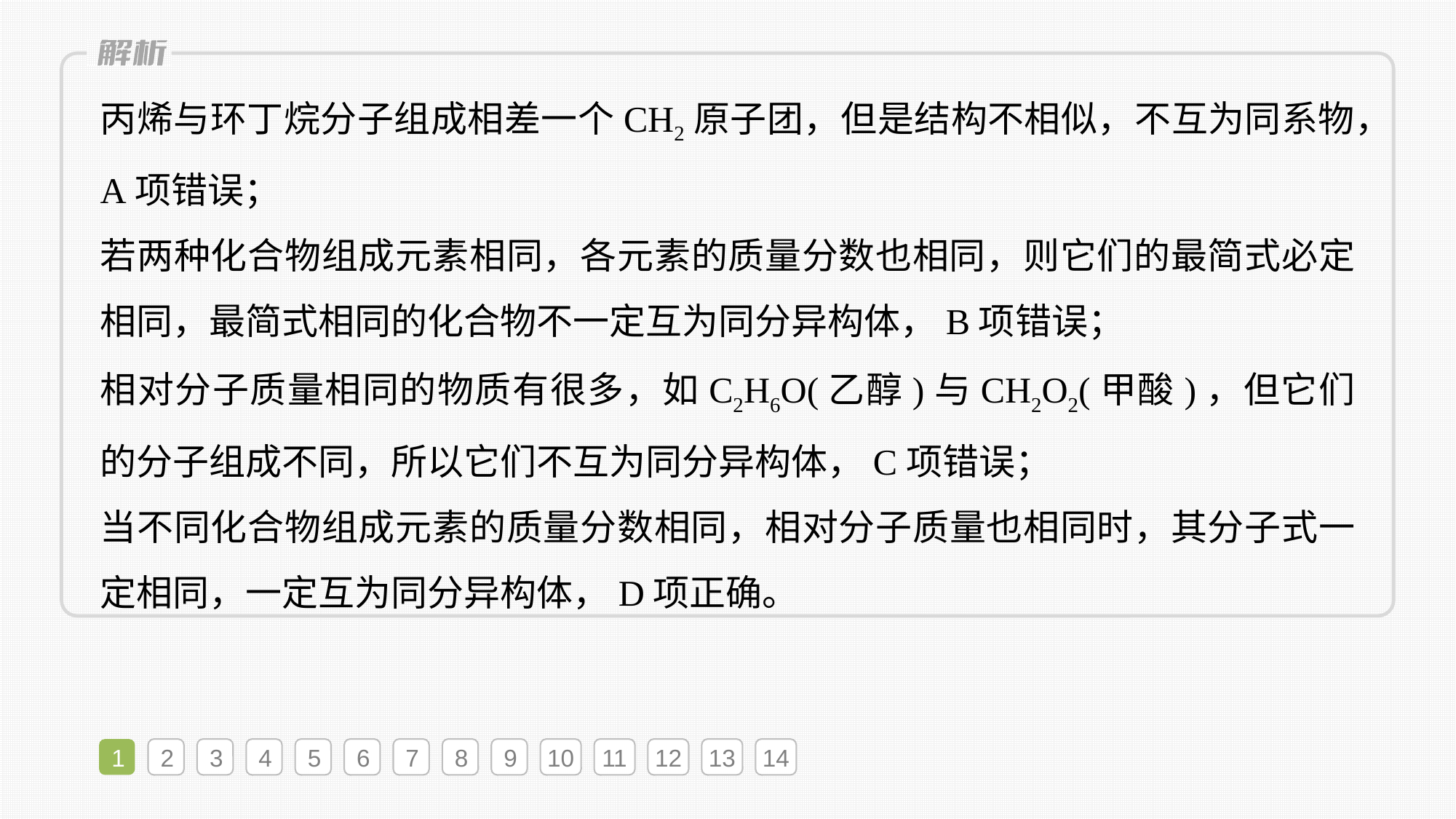

丙烯与环丁烷分子组成相差一个CH2原子团，但是结构不相似，不互为同系物，A项错误；
若两种化合物组成元素相同，各元素的质量分数也相同，则它们的最简式必定相同，最简式相同的化合物不一定互为同分异构体，B项错误；
相对分子质量相同的物质有很多，如C2H6O(乙醇)与CH2O2(甲酸)，但它们的分子组成不同，所以它们不互为同分异构体，C项错误；
当不同化合物组成元素的质量分数相同，相对分子质量也相同时，其分子式一定相同，一定互为同分异构体，D项正确。
1
2
3
4
5
6
7
8
9
10
11
12
13
14